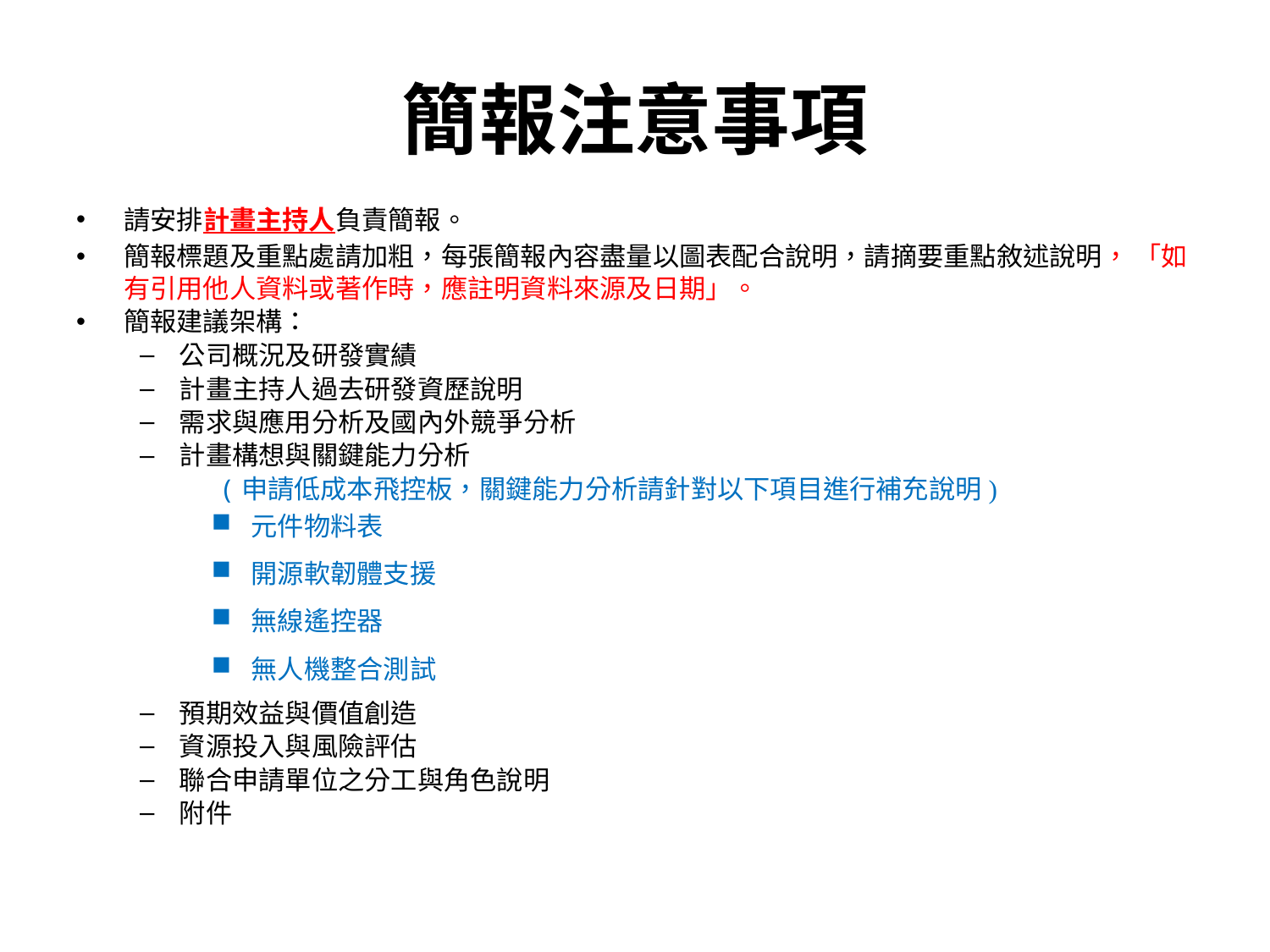

# 簡報注意事項
請安排計畫主持人負責簡報。
簡報標題及重點處請加粗，每張簡報內容盡量以圖表配合說明，請摘要重點敘述說明， 「如有引用他人資料或著作時，應註明資料來源及日期」。
簡報建議架構：
公司概況及研發實績
計畫主持人過去研發資歷說明
需求與應用分析及國內外競爭分析
計畫構想與關鍵能力分析
     (申請低成本飛控板，關鍵能力分析請針對以下項目進行補充說明)
元件物料表
開源軟韌體支援
無線遙控器
無人機整合測試
預期效益與價值創造
資源投入與風險評估
聯合申請單位之分工與角色說明
附件